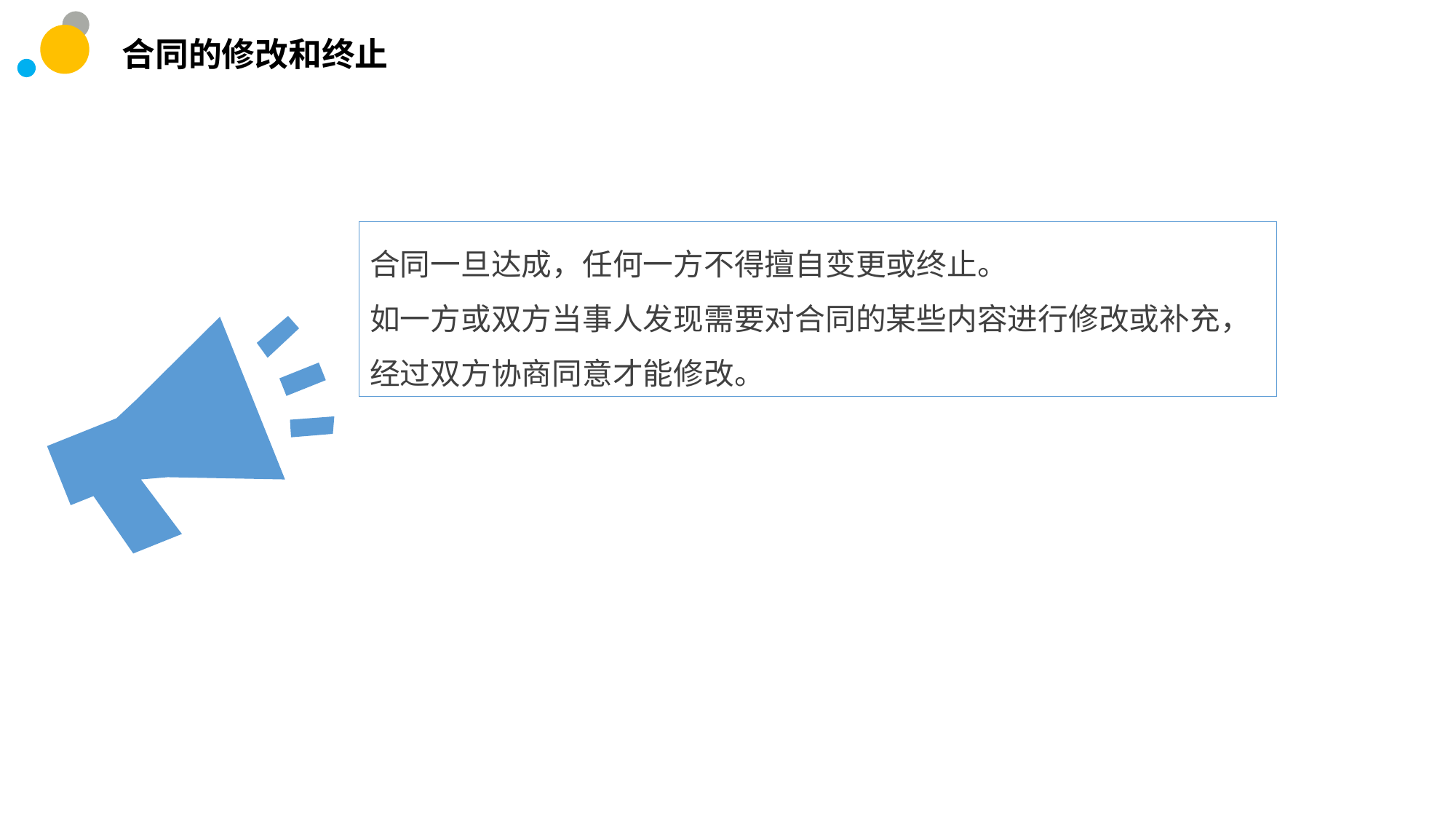

合同的修改和终止
合同一旦达成，任何一方不得擅自变更或终止。
如一方或双方当事人发现需要对合同的某些内容进行修改或补充，经过双方协商同意才能修改。